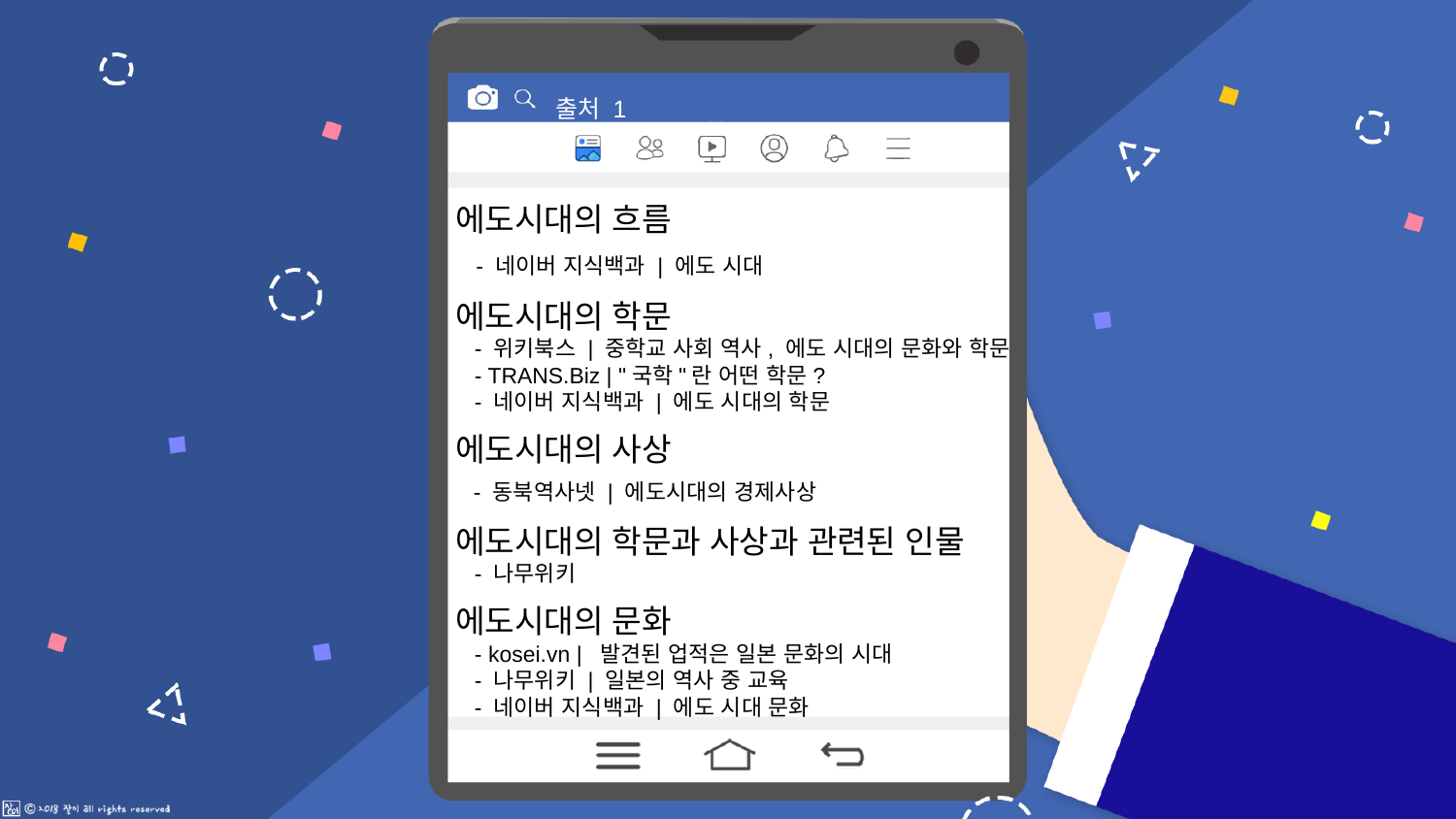

출처 1

에도시대의 흐름
  - 네이버 지식백과 | 에도 시대

에도시대의 학문
   - 위키북스 | 중학교 사회 역사, 에도 시대의 문화와 학문
   - TRANS.Biz | "국학"란 어떤 학문?
   - 네이버 지식백과 | 에도 시대의 학문

에도시대의 사상
  - 동북역사넷 | 에도시대의 경제사상

에도시대의 학문과 사상과 관련된 인물
   - 나무위키

에도시대의 문화
   - kosei.vn |  발견된 업적은 일본 문화의 시대
   - 나무위키 | 일본의 역사 중 교육
   - 네이버 지식백과 | 에도 시대 문화